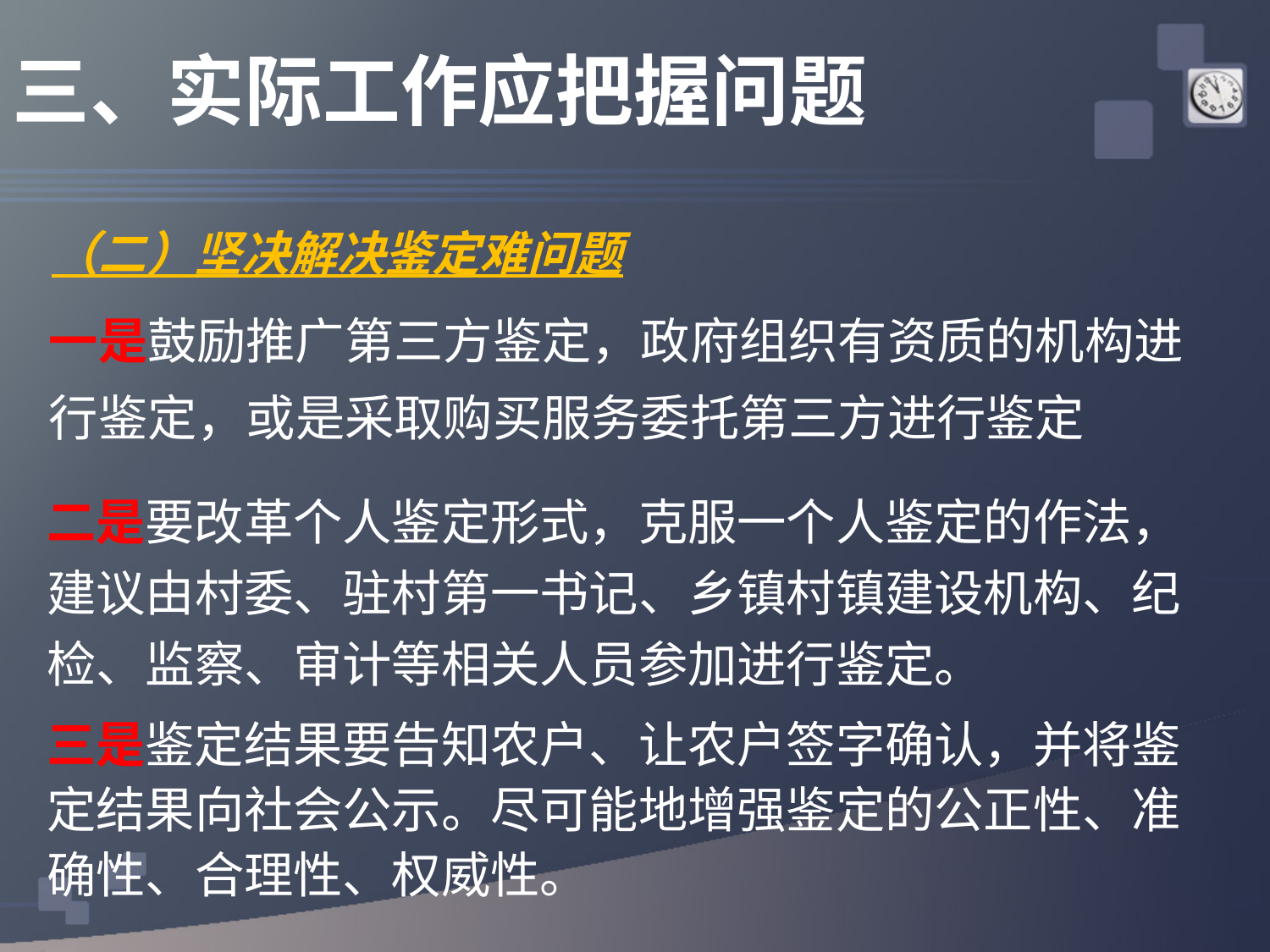

三、实际工作应把握问题
（二）坚决解决鉴定难问题
一是鼓励推广第三方鉴定，政府组织有资质的机构进行鉴定，或是采取购买服务委托第三方进行鉴定
二是要改革个人鉴定形式，克服一个人鉴定的作法，建议由村委、驻村第一书记、乡镇村镇建设机构、纪检、监察、审计等相关人员参加进行鉴定。
三是鉴定结果要告知农户、让农户签字确认，并将鉴定结果向社会公示。尽可能地增强鉴定的公正性、准确性、合理性、权威性。